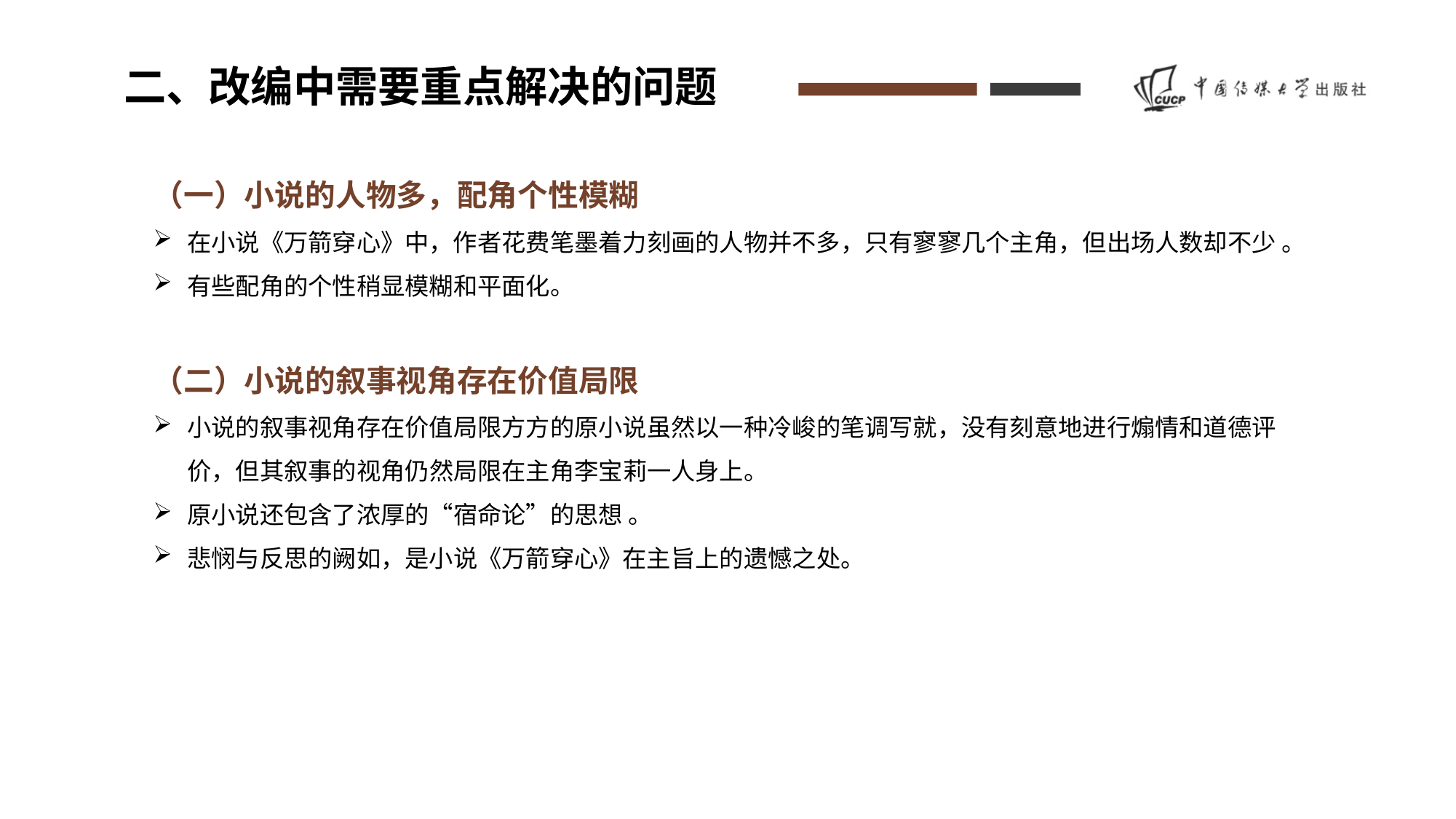

二、改编中需要重点解决的问题

（一）小说的人物多，配角个性模糊
在小说《万箭穿心》中，作者花费笔墨着力刻画的人物并不多，只有寥寥几个主角，但出场人数却不少 。
有些配角的个性稍显模糊和平面化。

（二）小说的叙事视角存在价值局限
小说的叙事视角存在价值局限方方的原小说虽然以一种冷峻的笔调写就，没有刻意地进行煽情和道德评价，但其叙事的视角仍然局限在主角李宝莉一人身上。
原小说还包含了浓厚的“宿命论”的思想 。
悲悯与反思的阙如，是小说《万箭穿心》在主旨上的遗憾之处。